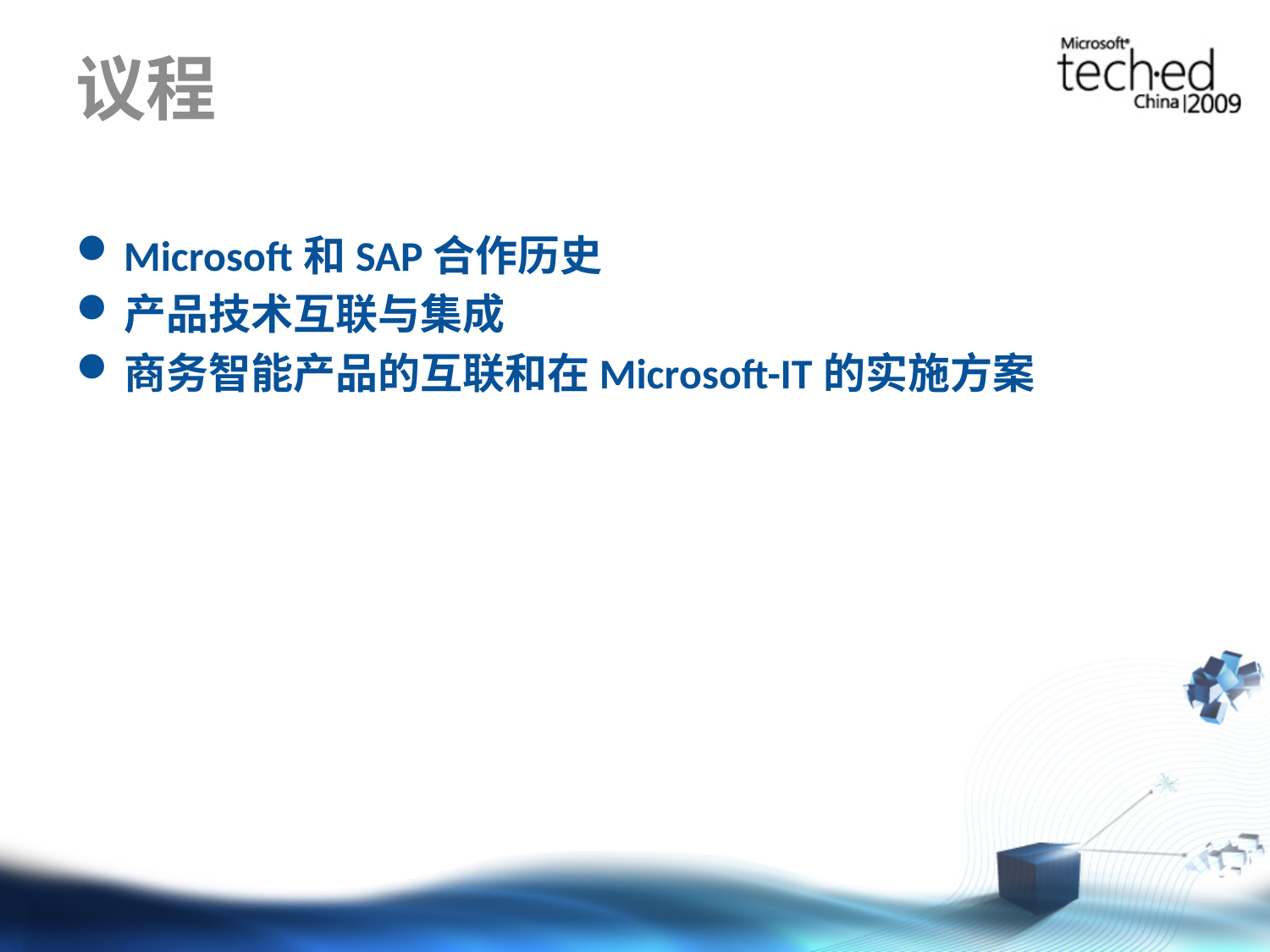

# 议程
Microsoft和SAP合作历史
产品技术互联与集成
商务智能产品的互联和在Microsoft-IT的实施方案